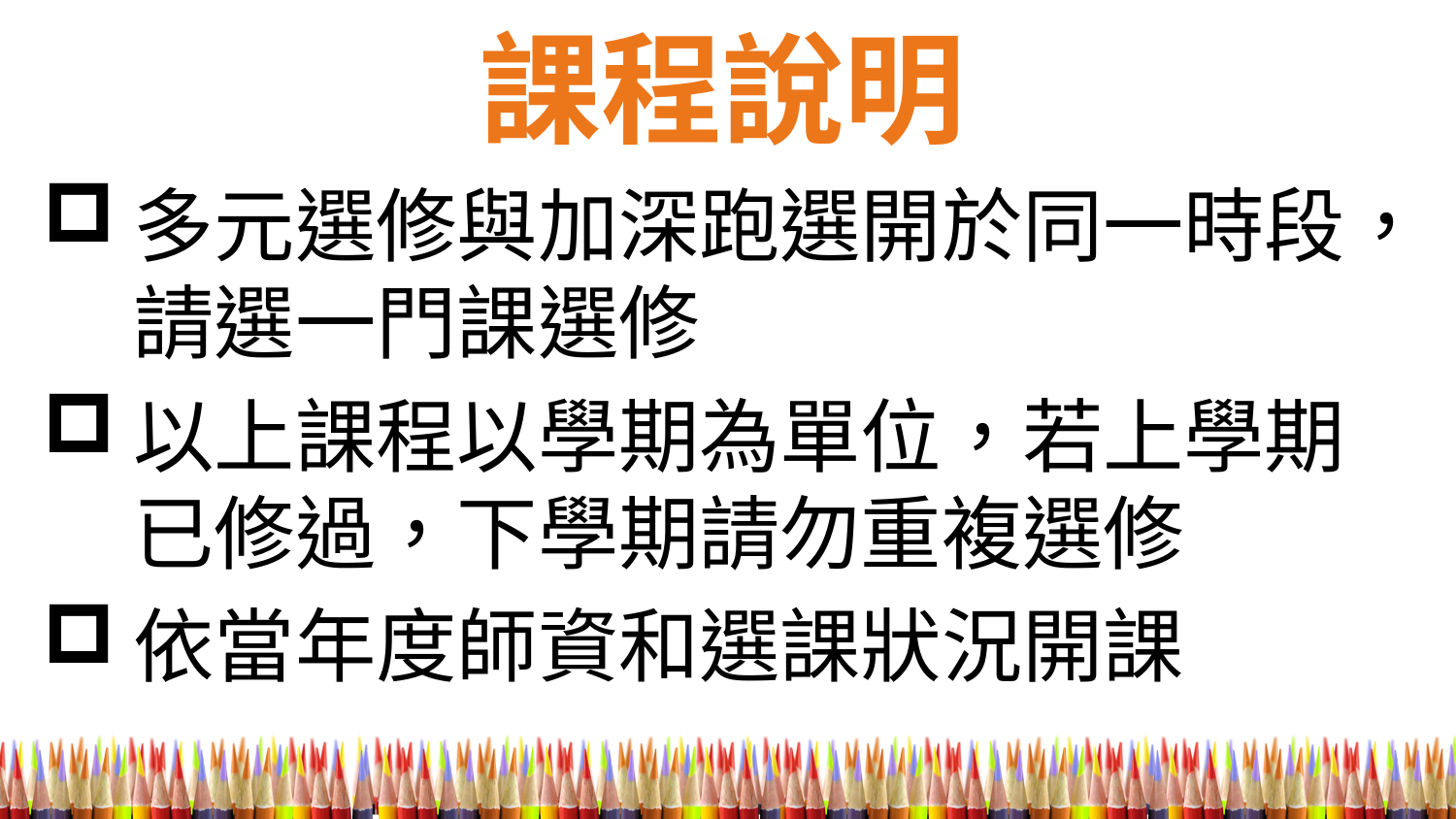

課程說明
多元選修與加深跑選開於同一時段，請選一門課選修
以上課程以學期為單位，若上學期已修過，下學期請勿重複選修
依當年度師資和選課狀況開課